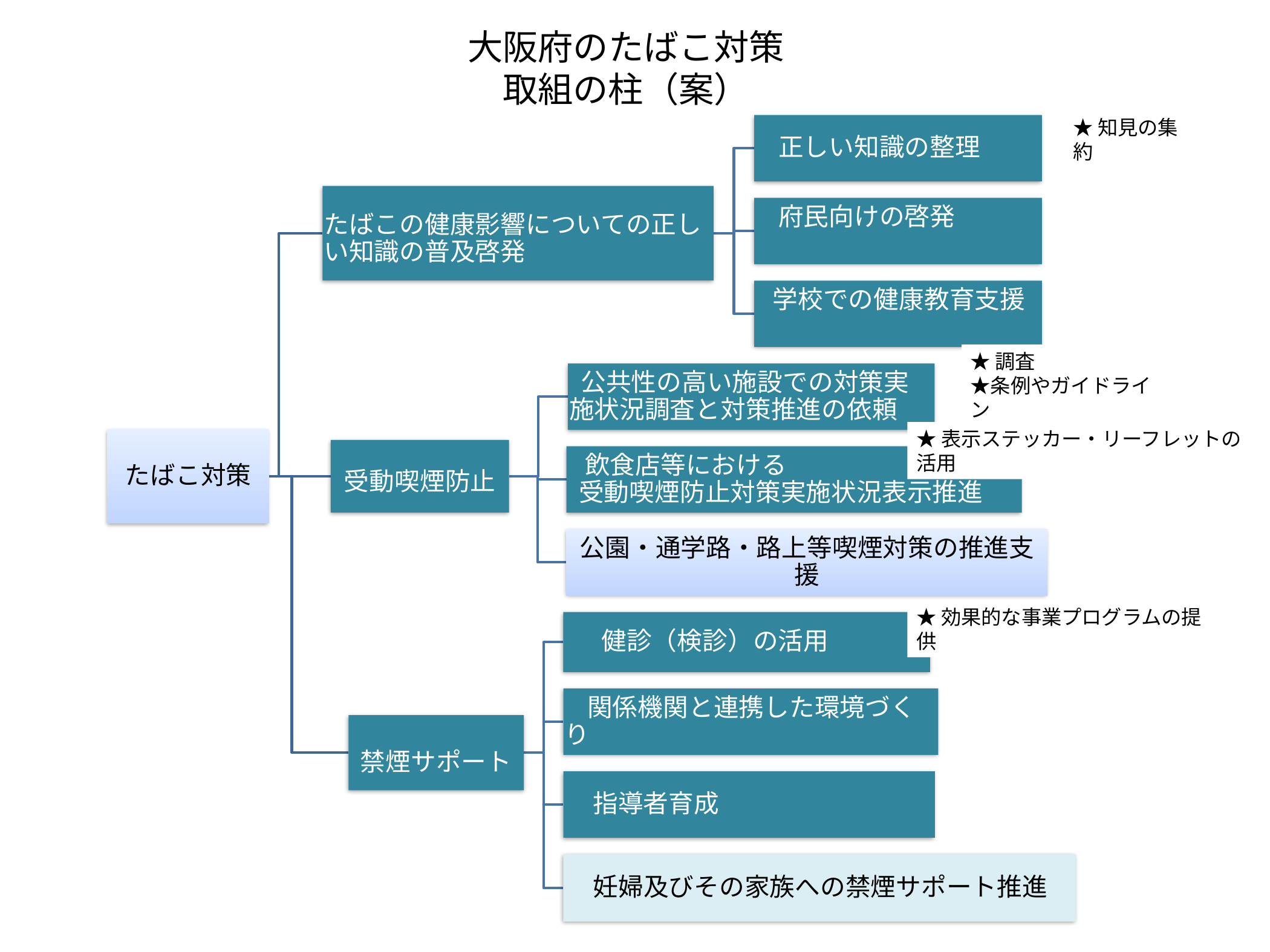

# 大阪府のたばこ対策 取組の柱（案）

たばこ対策

たばこの健康影響についての正しい知識の普及啓発
   正しい知識の整理
   府民向けの啓発
  学校での健康教育支援

受動喫煙防止
 公共性の高い施設での対策実施状況調査と対策推進の依頼
  飲食店等における
  受動喫煙防止対策実施状況表示推進
公園・通学路・路上等喫煙対策の推進支援

禁煙サポート
 　健診（検診）の活用
   関係機関と連携した環境づくり
    指導者育成
    妊婦及びその家族への禁煙サポート推進
★知見の集約
★調査
★条例やガイドライン
★表示ステッカー・リーフレットの活用
★効果的な事業プログラムの提供